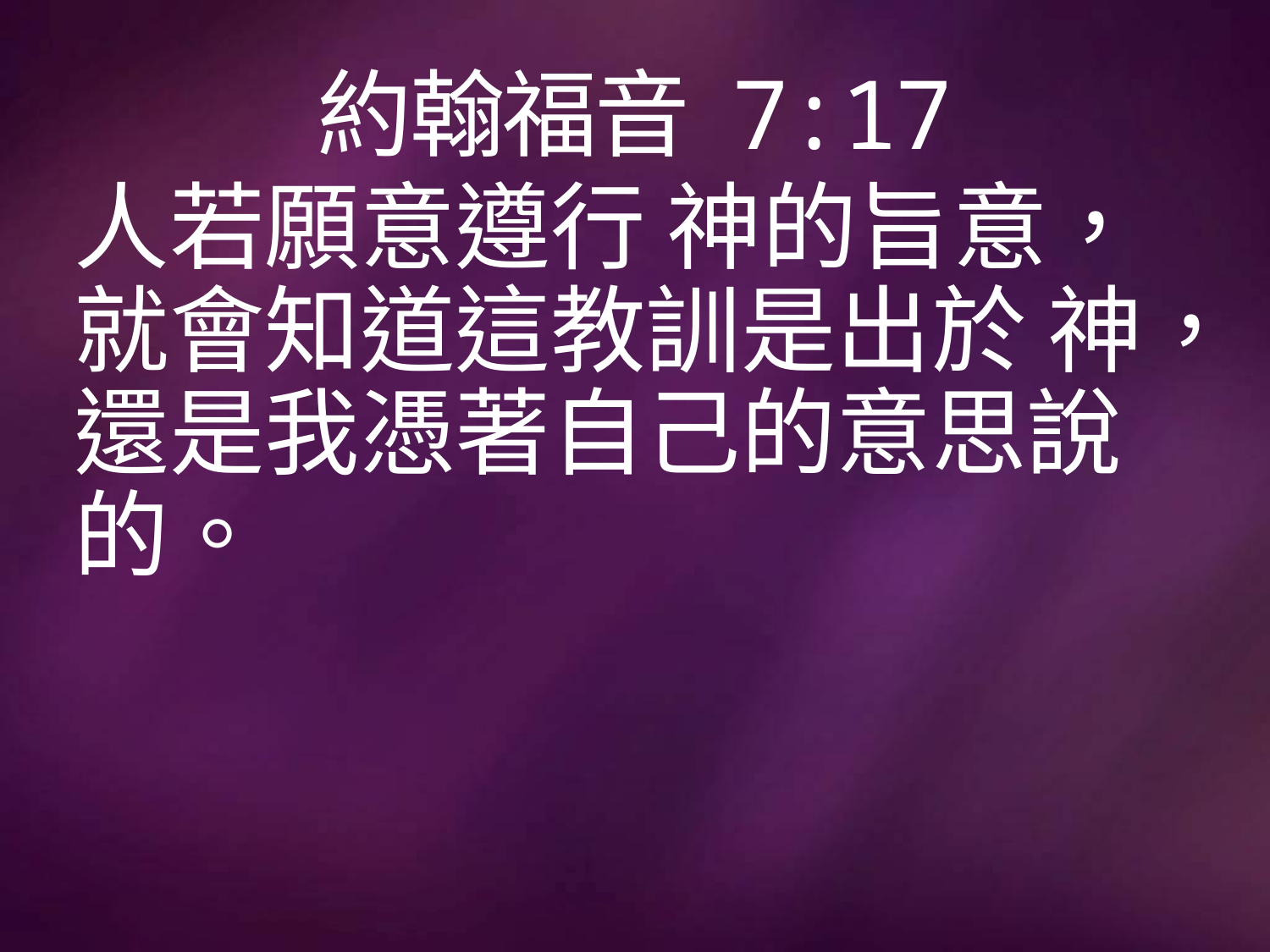

# 約翰福音 7:17
人若願意遵行 神的旨意，就會知道這教訓是出於 神，還是我憑著自己的意思說的。